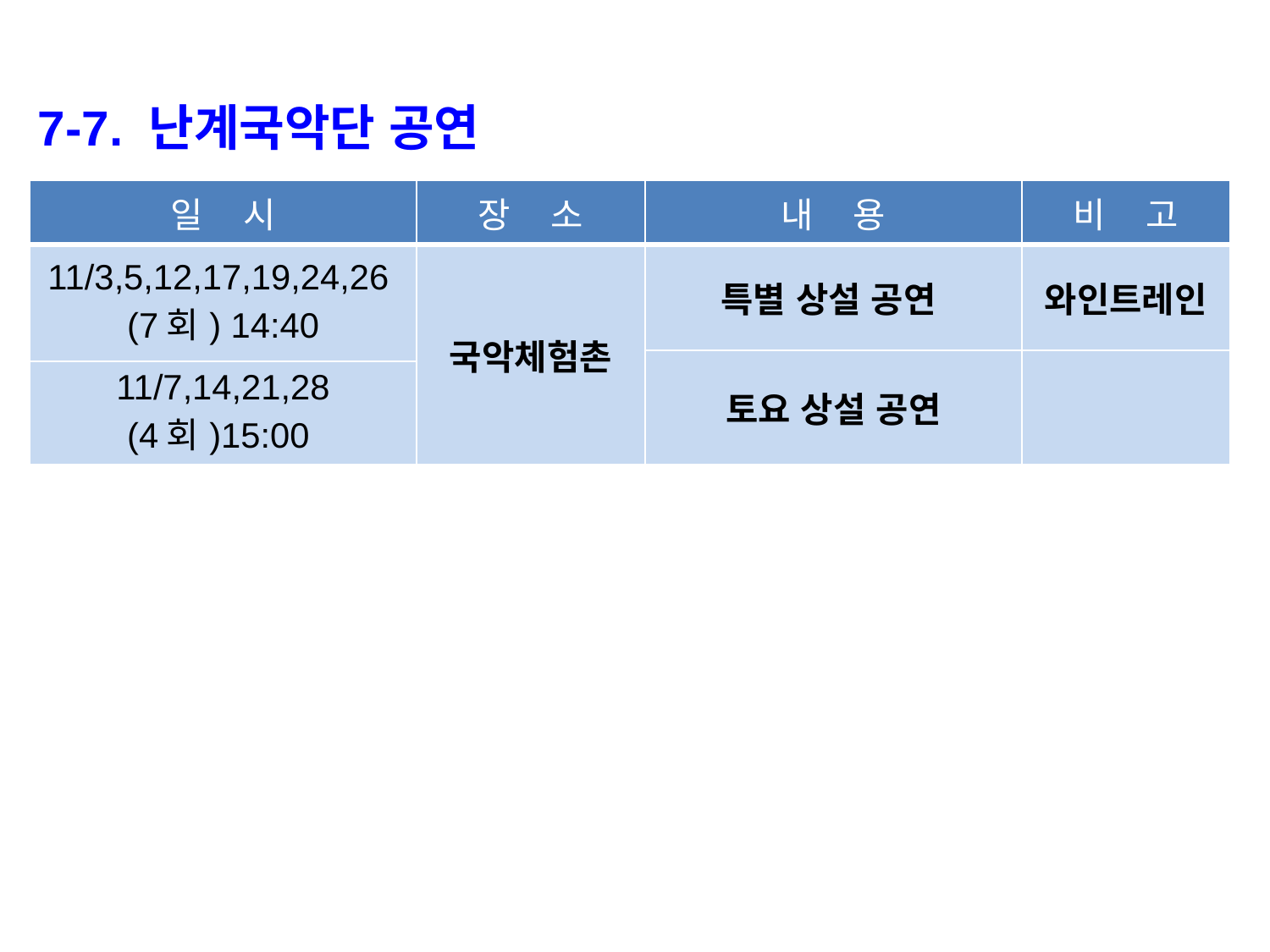

7-7. 난계국악단 공연
| 일 시 | 장 소 | 내 용 | 비 고 |
| --- | --- | --- | --- |
| 11/3,5,12,17,19,24,26 (7회) 14:40 | 국악체험촌 | 특별 상설 공연 | 와인트레인 |
|  |  | 토요 상설 공연 |  |
| 11/7,14,21,28 (4회)15:00 |  |  |  |